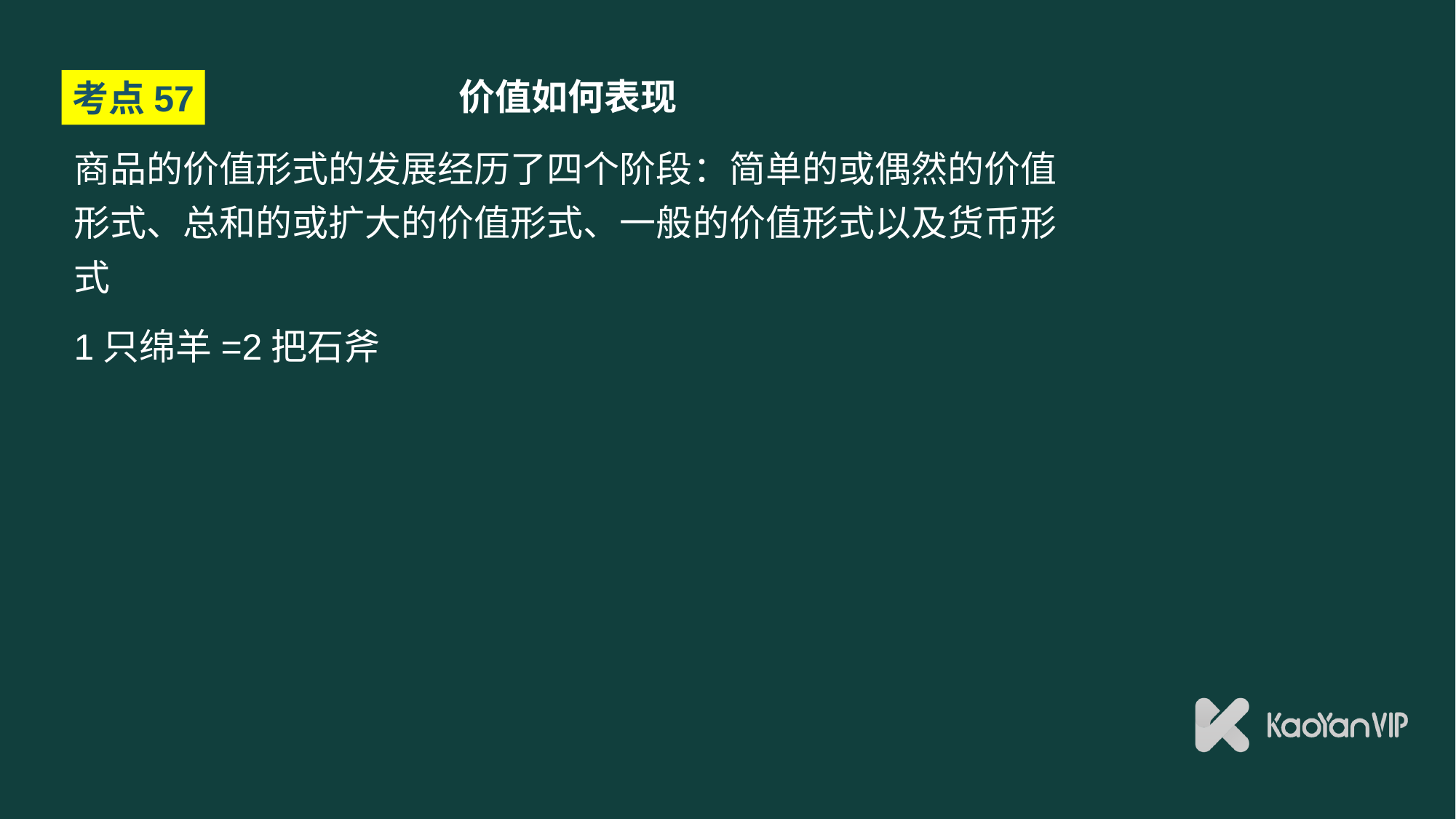

# 价值如何表现
考点57
商品的价值形式的发展经历了四个阶段：简单的或偶然的价值形式、总和的或扩大的价值形式、一般的价值形式以及货币形式
1只绵羊=2把石斧